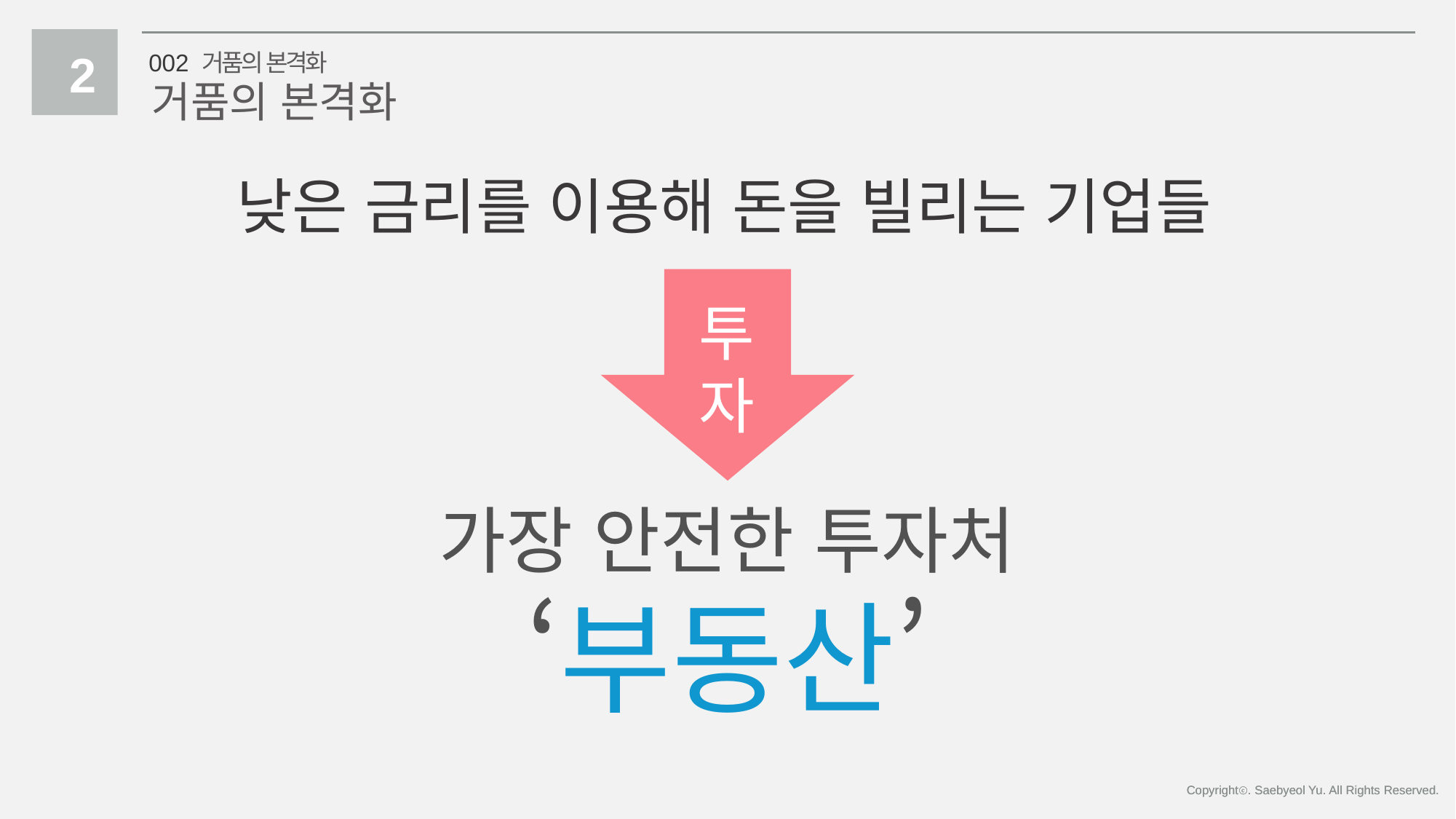

2
002 거품의 본격화
거품의 본격화
낮은 금리를 이용해 돈을 빌리는 기업들

투자
가장 안전한 투자처 ‘부동산’
Copyrightⓒ. Saebyeol Yu. All Rights Reserved.